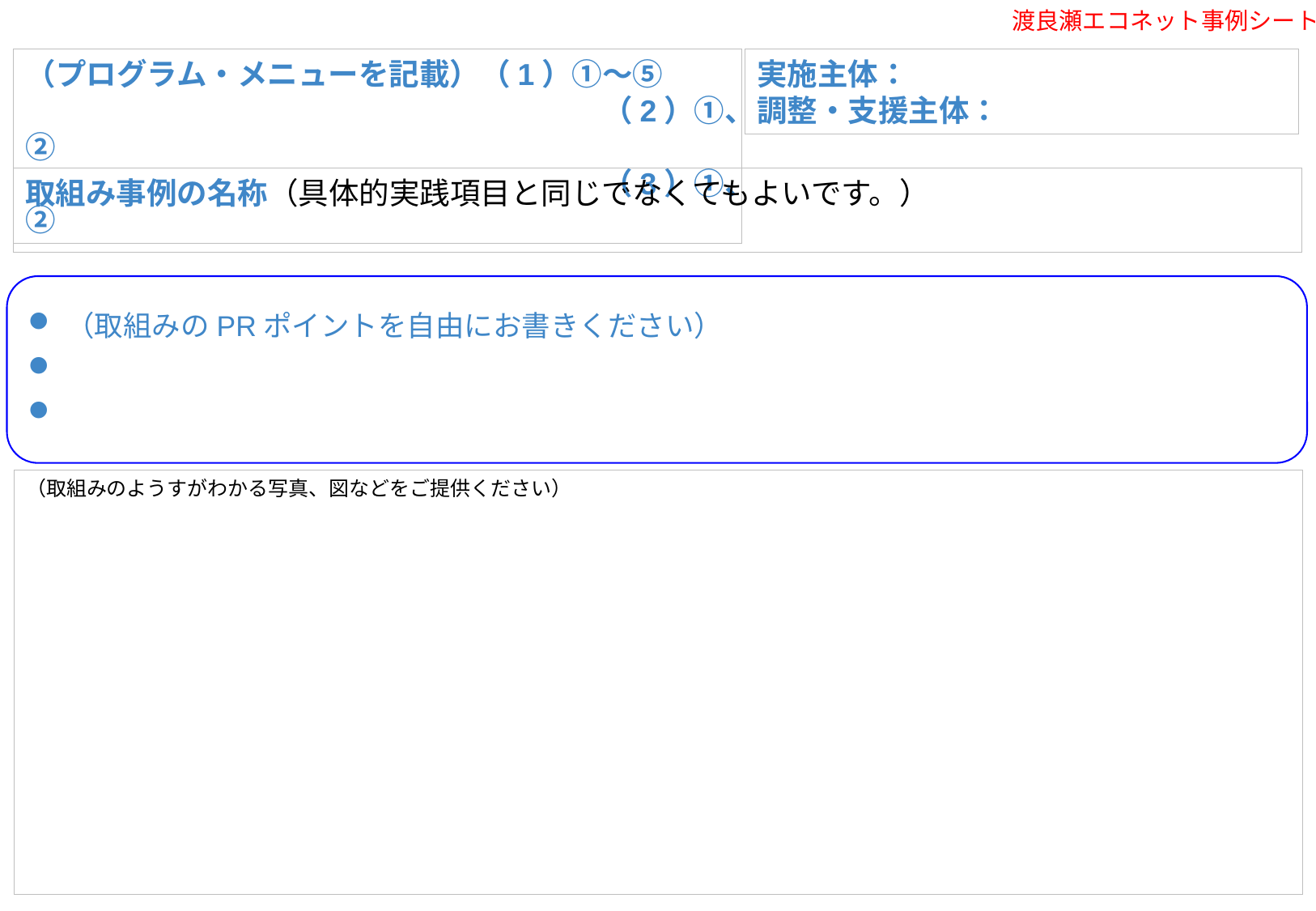

渡良瀬エコネット事例シート
（プログラム・メニューを記載）（1）①～⑤
　　　　　　　　　　　　　　　　　　　（2）①、②
　　　　　　　　　　　　　　　　　　　（3）①、②
実施主体：
調整・支援主体：
取組み事例の名称（具体的実践項目と同じでなくてもよいです。）

（取組みのPRポイントを自由にお書きください）

（取組みのようすがわかる写真、図などをご提供ください）